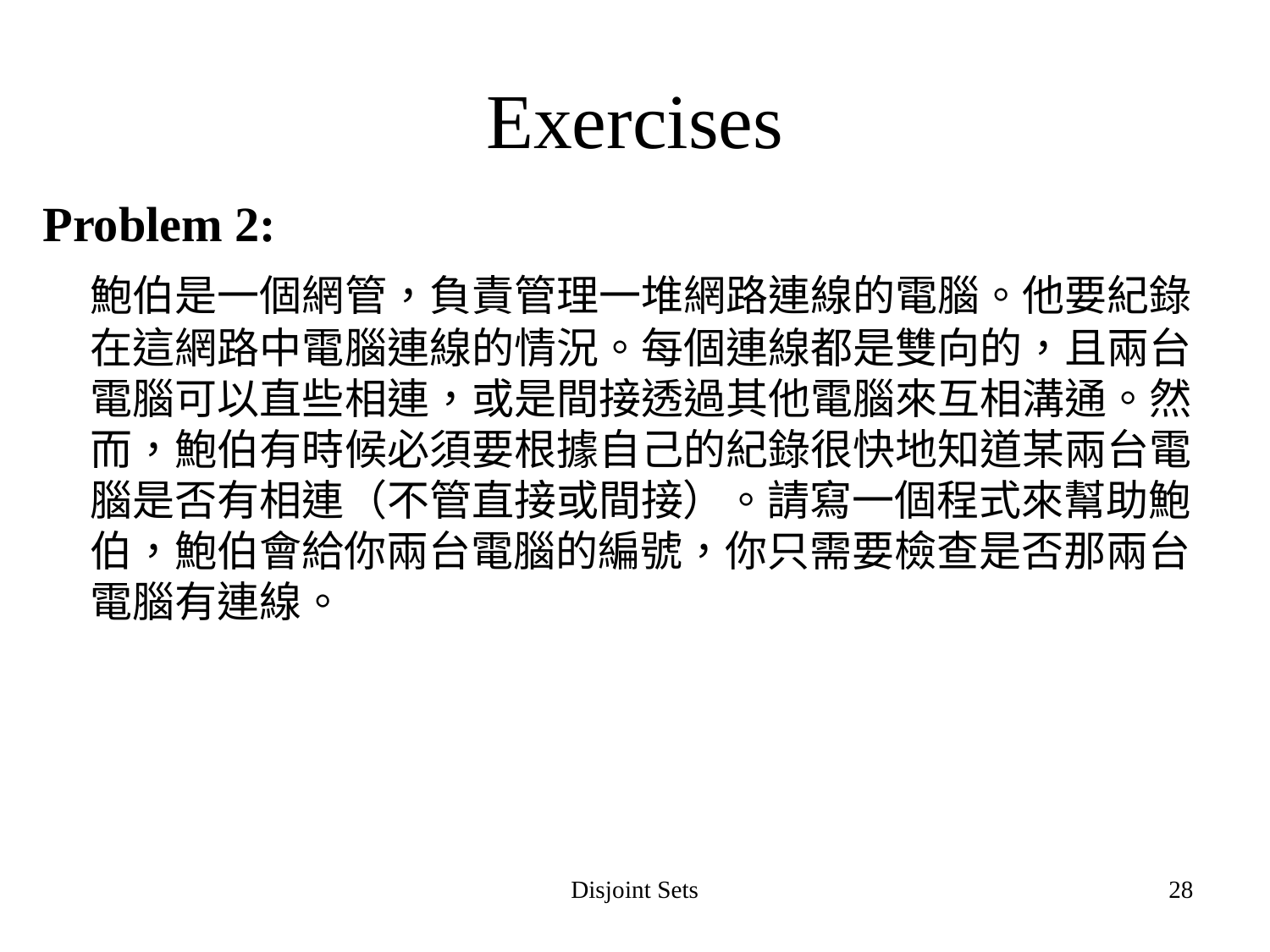

# Exercises
Problem 2:
	鮑伯是一個網管，負責管理一堆網路連線的電腦。他要紀錄在這網路中電腦連線的情況。每個連線都是雙向的，且兩台電腦可以直些相連，或是間接透過其他電腦來互相溝通。然而，鮑伯有時候必須要根據自己的紀錄很快地知道某兩台電腦是否有相連（不管直接或間接）。請寫一個程式來幫助鮑伯，鮑伯會給你兩台電腦的編號，你只需要檢查是否那兩台電腦有連線。

Disjoint Sets
28